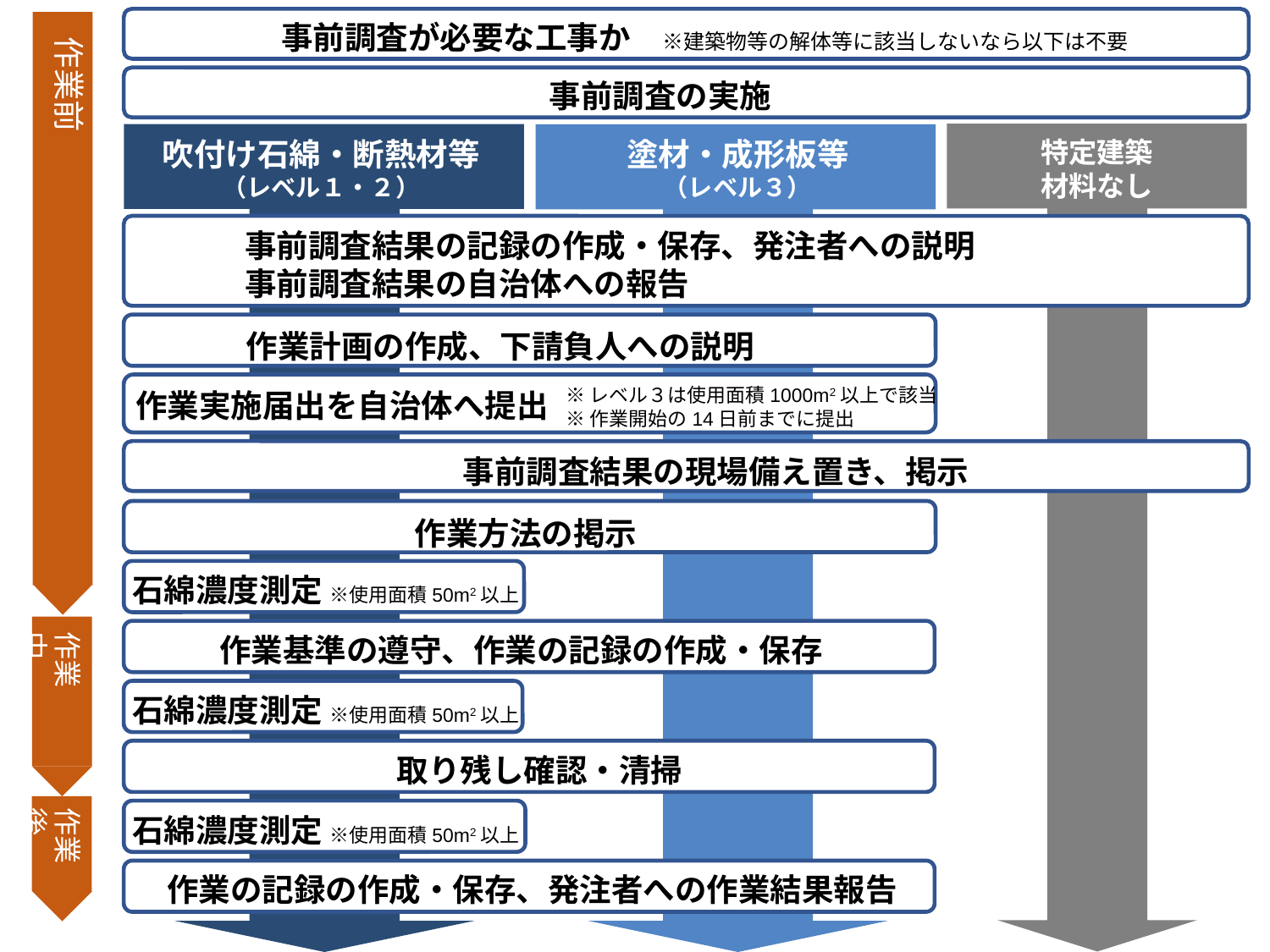

事前調査が必要な工事か　※建築物等の解体等に該当しないなら以下は不要

作業前

事前調査の実施

吹付け石綿・断熱材等
（レベル１・２）
塗材・成形板等
（レベル３）
特定建築
材料なし

事前調査結果の記録の作成・保存、発注者への説明
事前調査結果の自治体への報告

作業計画の作成、下請負人への説明

※レベル３は使用面積1000m2以上で該当
※作業開始の14日前までに提出
作業実施届出を自治体へ提出

事前調査結果の現場備え置き、掲示

作業方法の掲示

石綿濃度測定 ※使用面積50m2以上

作業中

作業基準の遵守、作業の記録の作成・保存

石綿濃度測定 ※使用面積50m2以上

取り残し確認・清掃
作業後

石綿濃度測定 ※使用面積50m2以上

作業の記録の作成・保存、発注者への作業結果報告